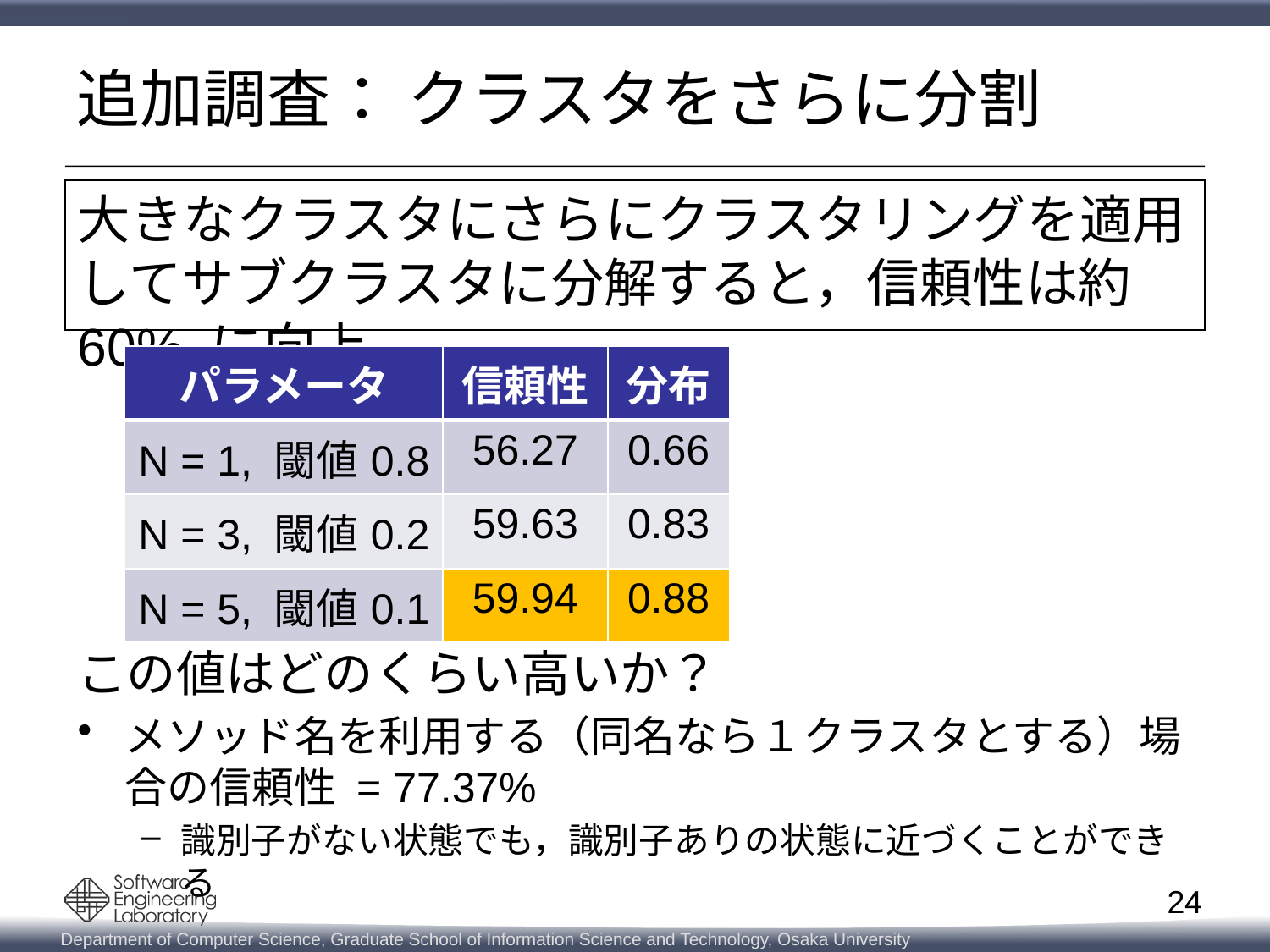

# 追加調査： クラスタをさらに分割
大きなクラスタにさらにクラスタリングを適用してサブクラスタに分解すると，信頼性は約 60% に向上
| パラメータ | 信頼性 | 分布 |
| --- | --- | --- |
| N = 1, 閾値0.8 | 56.27 | 0.66 |
| N = 3, 閾値0.2 | 59.63 | 0.83 |
| N = 5, 閾値0.1 | 59.94 | 0.88 |
この値はどのくらい高いか？
メソッド名を利用する（同名なら１クラスタとする）場合の信頼性 = 77.37%
識別子がない状態でも，識別子ありの状態に近づくことができる

24